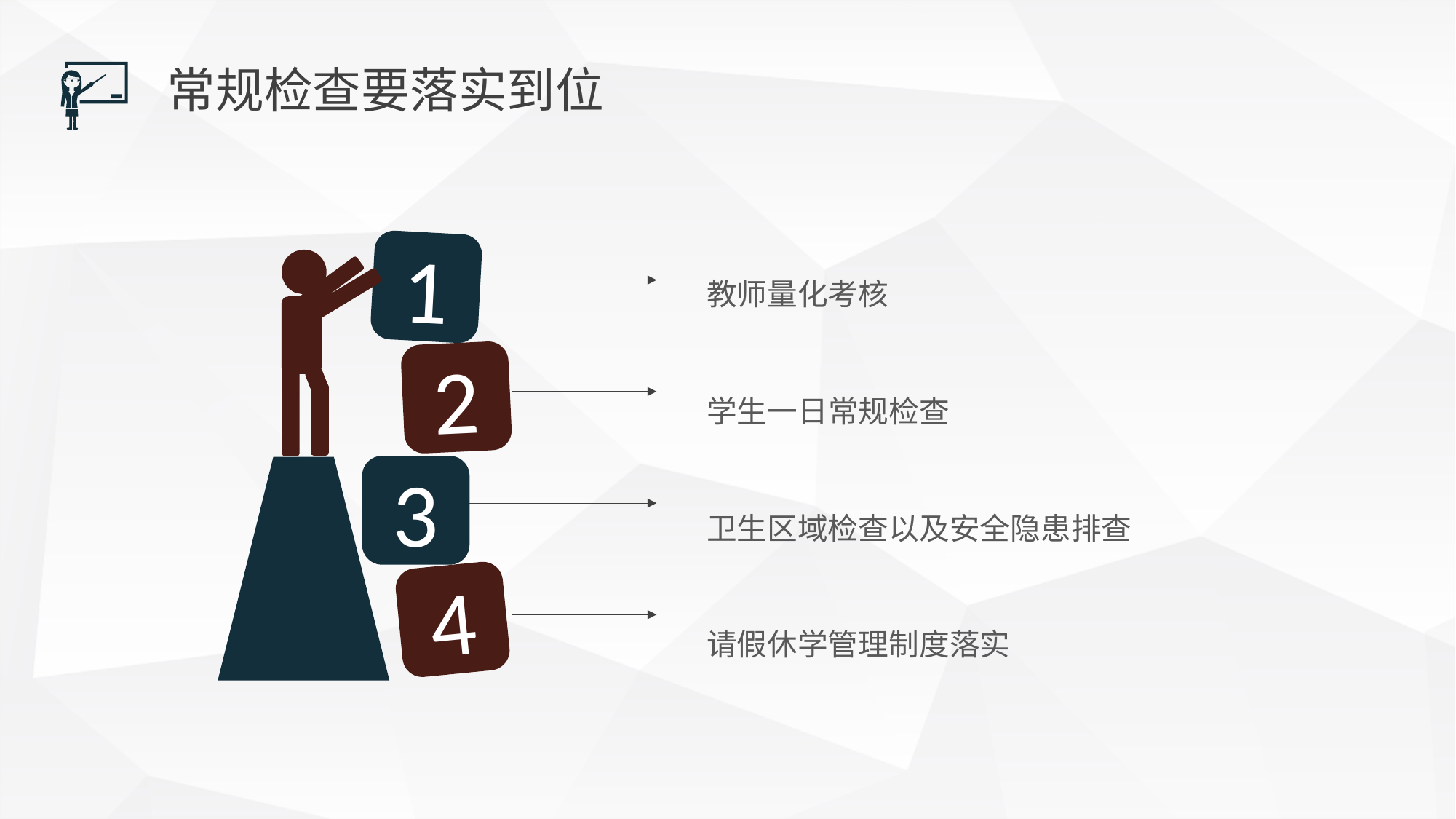

常规检查要落实到位
1

教师量化考核
2
学生一日常规检查
3
卫生区域检查以及安全隐患排查
4
请假休学管理制度落实